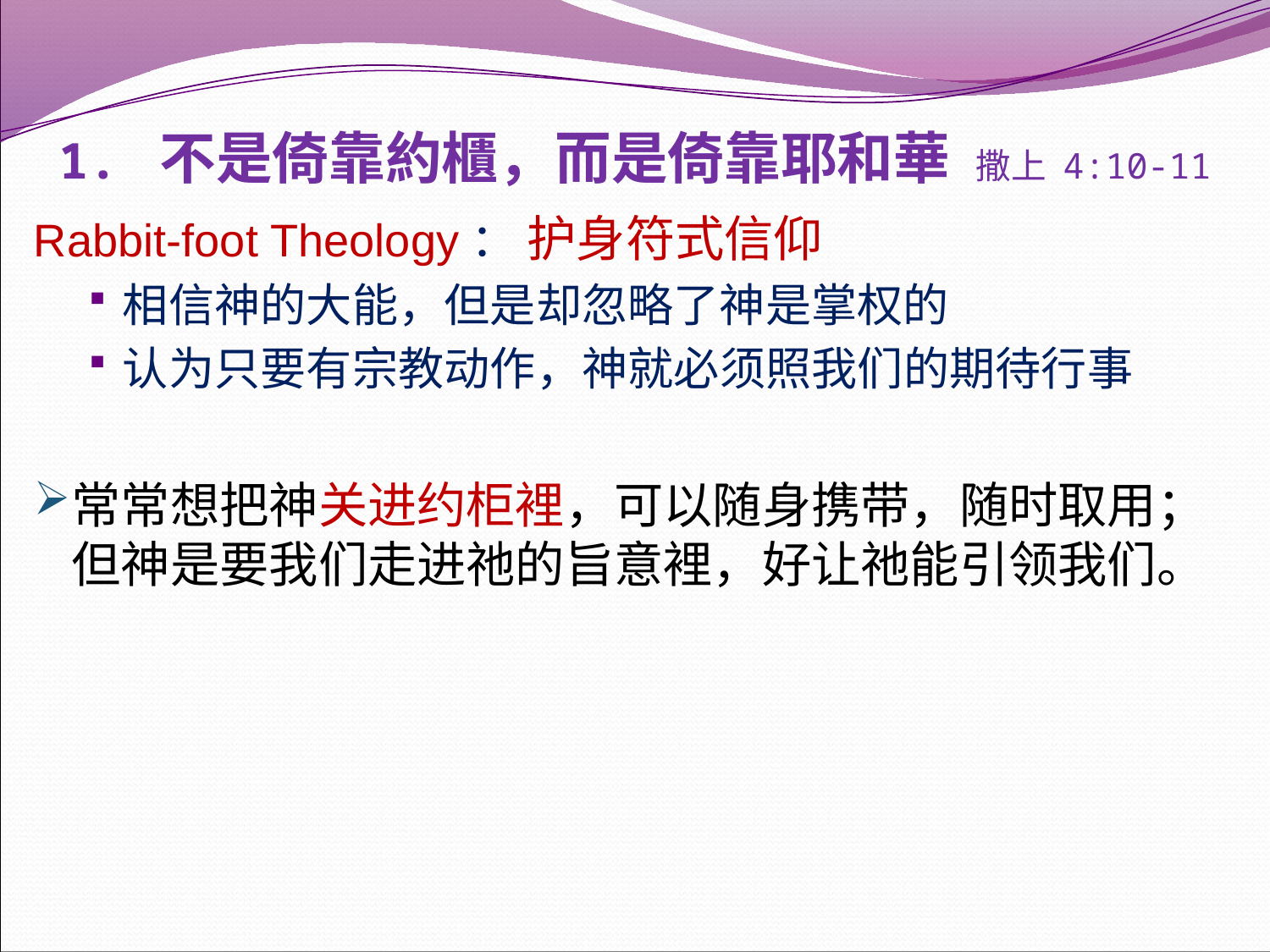

# 1. 不是倚靠約櫃，而是倚靠耶和華  撒上 4:10-11
Rabbit-foot Theology： 护身符式信仰
相信神的大能，但是却忽略了神是掌权的
认为只要有宗教动作，神就必须照我们的期待行事

常常想把神关进约柜裡，可以随身携带，随时取用；但神是要我们走进祂的旨意裡，好让祂能引领我们。